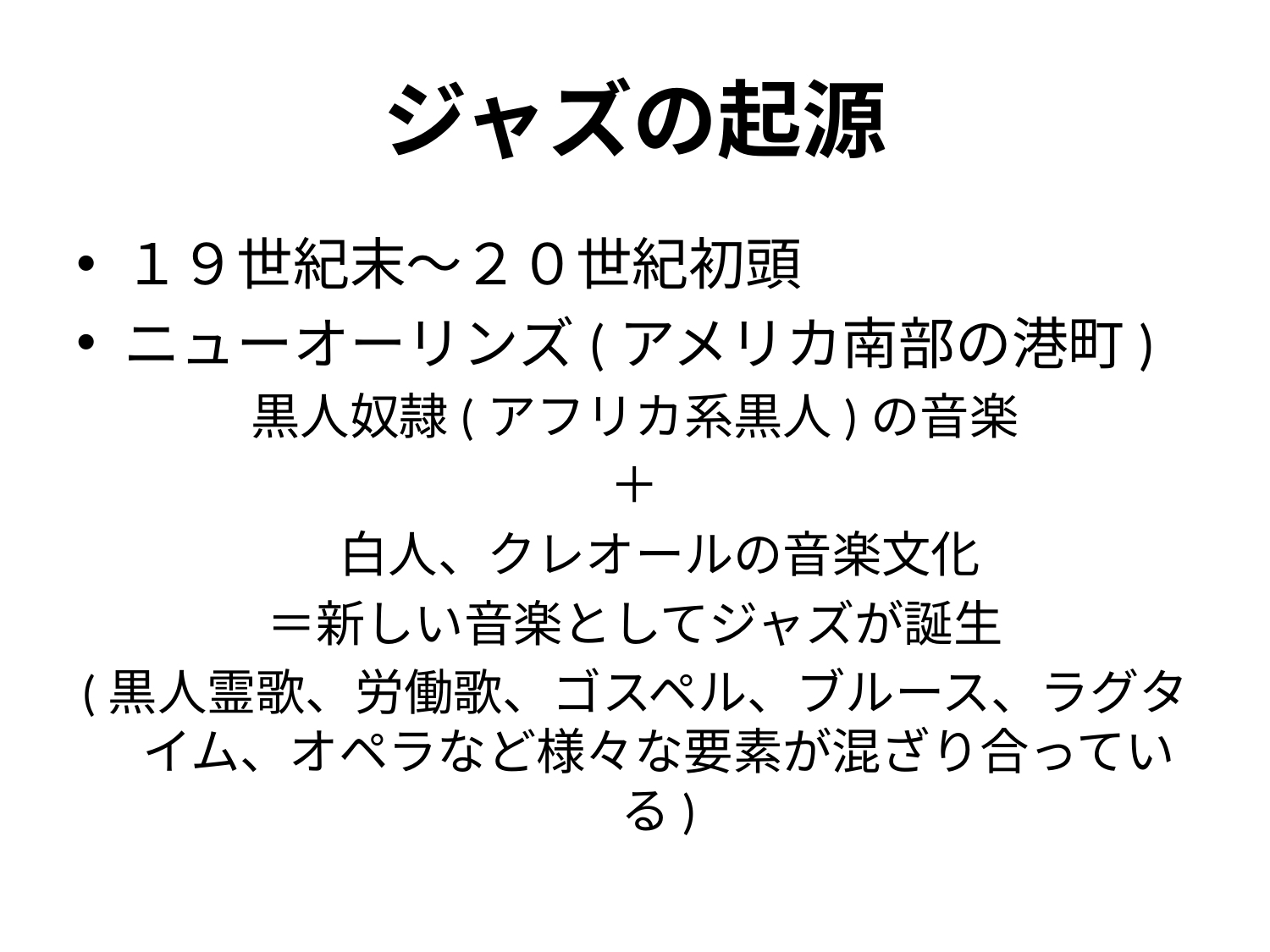

# ジャズの起源
１９世紀末～２０世紀初頭
ニューオーリンズ(アメリカ南部の港町)
黒人奴隷(アフリカ系黒人)の音楽
＋
　白人、クレオールの音楽文化
＝新しい音楽としてジャズが誕生
(黒人霊歌、労働歌、ゴスペル、ブルース、ラグタイム、オペラなど様々な要素が混ざり合っている)